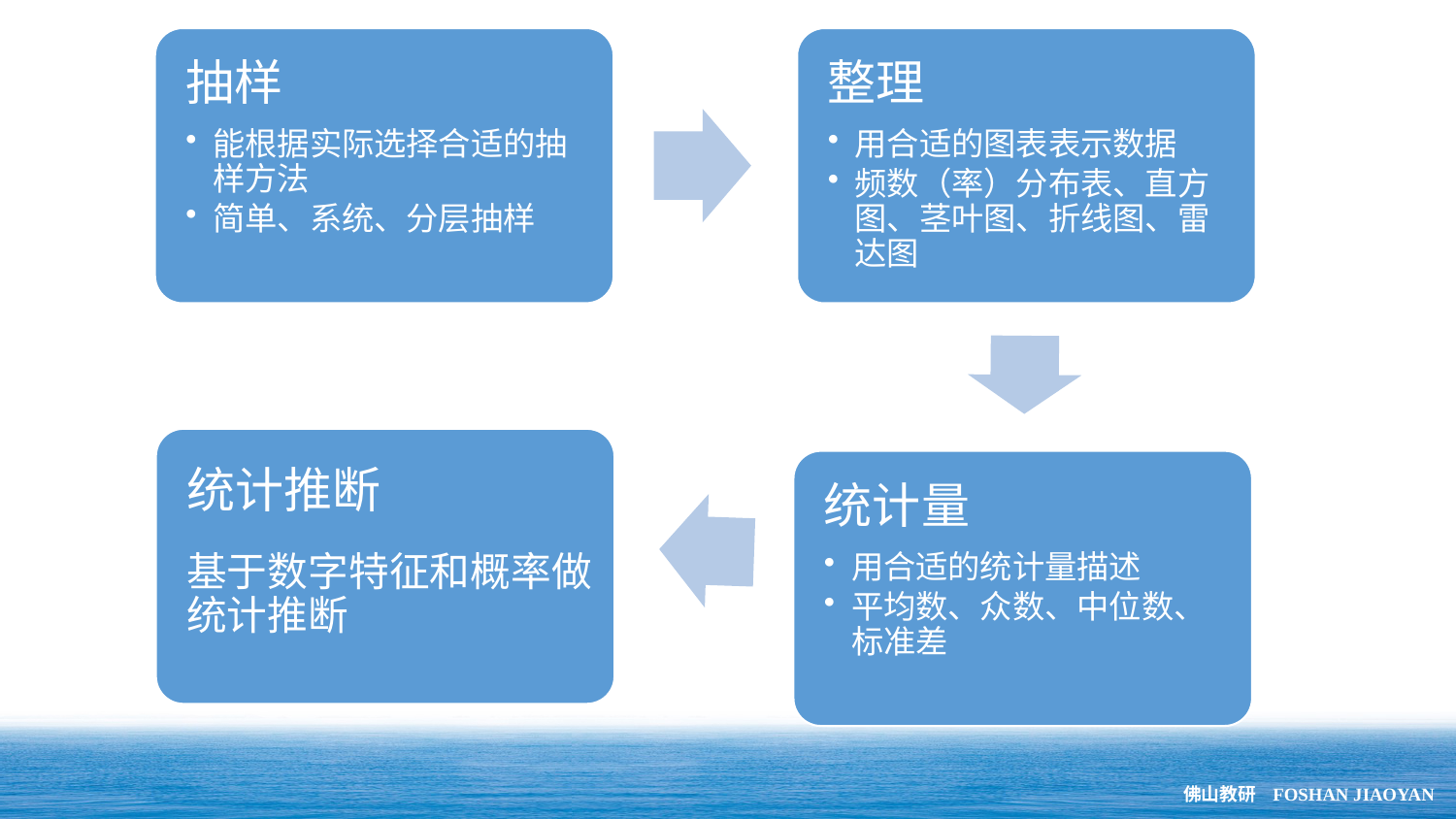

抽样
能根据实际选择合适的抽样方法
简单、系统、分层抽样

整理
用合适的图表表示数据
频数（率）分布表、直方图、茎叶图、折线图、雷达图

统计量
用合适的统计量描述
平均数、众数、中位数、标准差

统计推断

基于数字特征和概率做统计推断